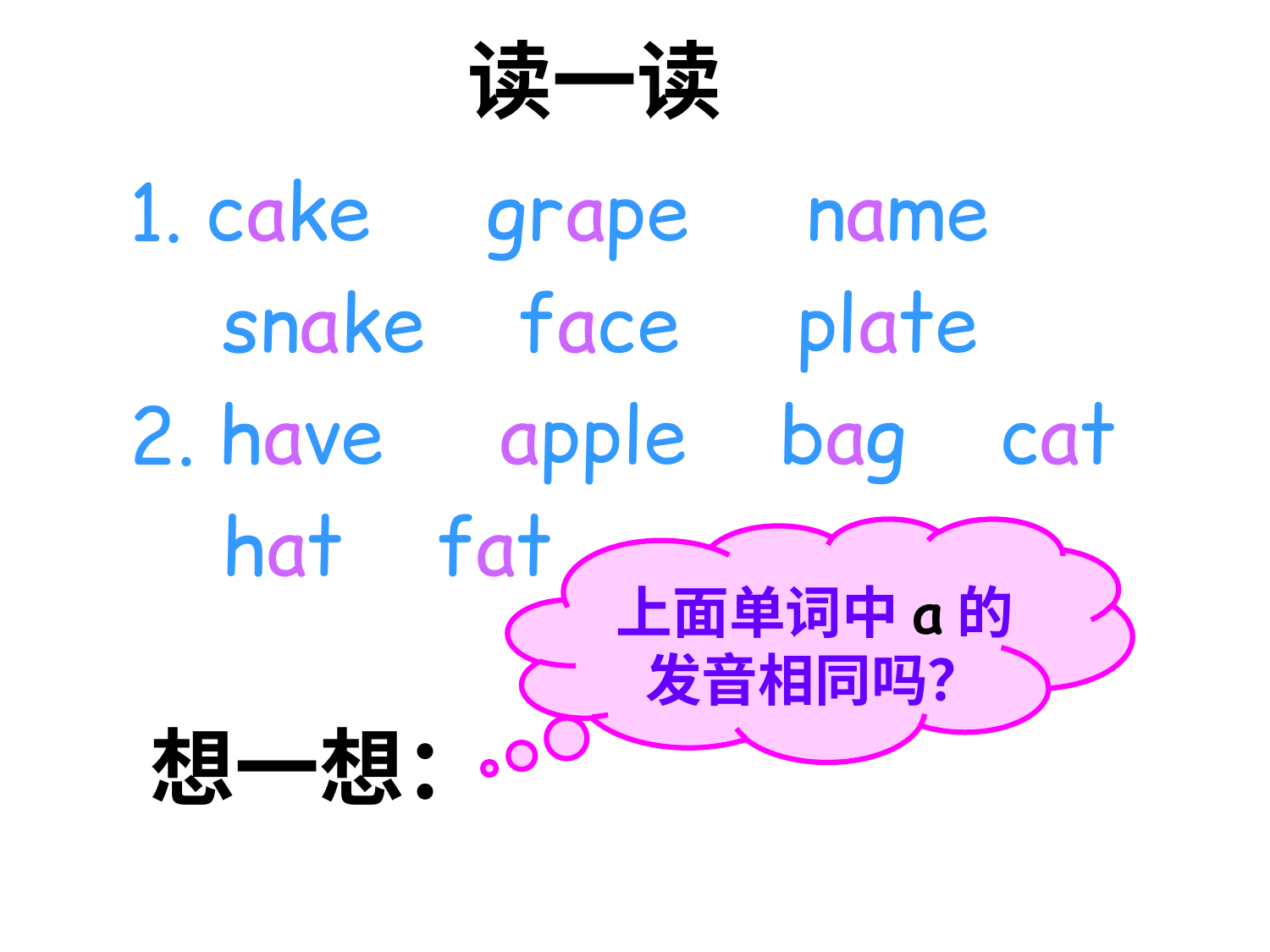

读一读
1. cake     grape     name
    snake    face     plate
2. have     apple    bag    cat
    hat    fat

上面单词中a的发音相同吗？
想一想：